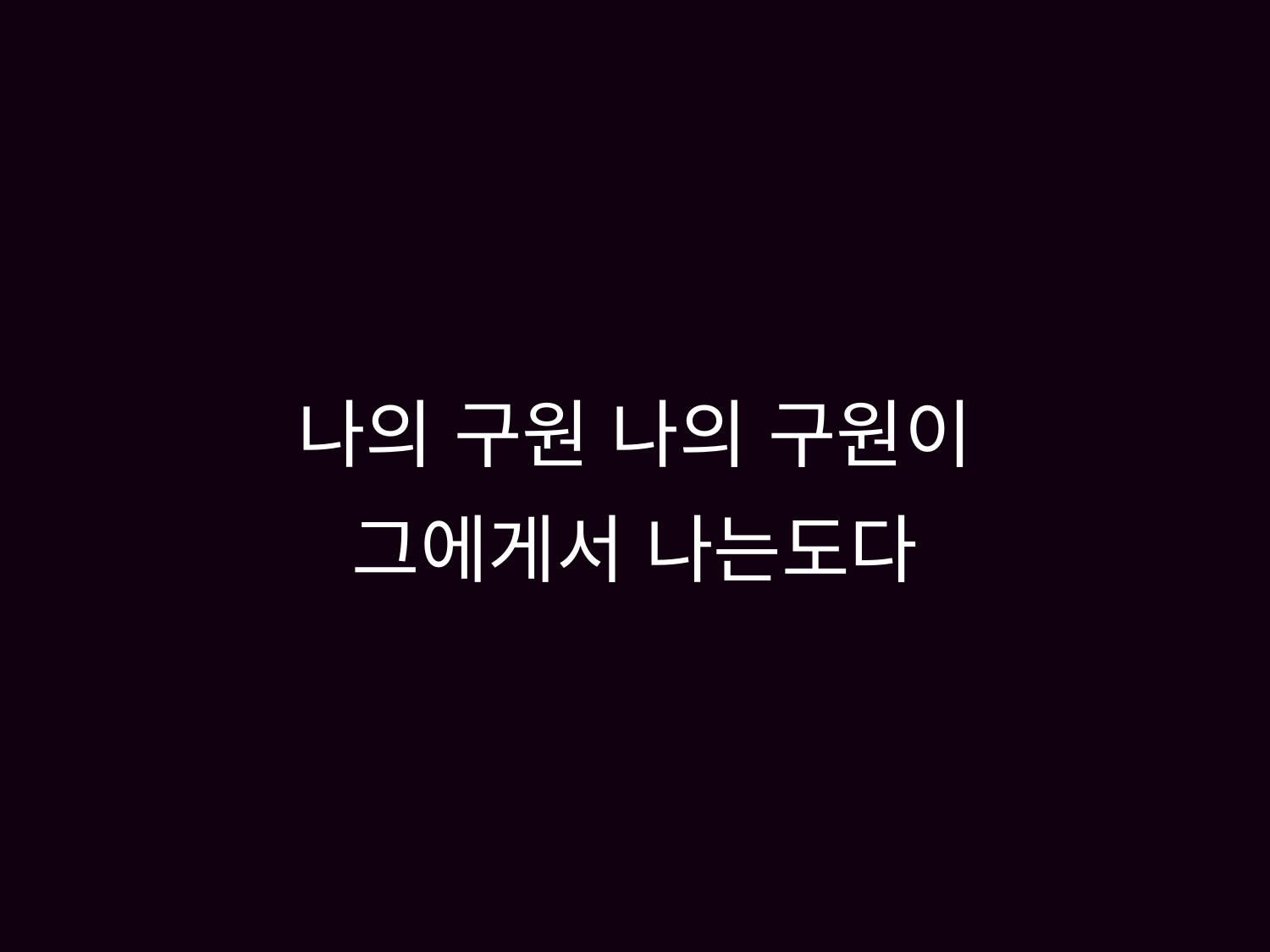

# 나의 구원 나의 구원이 그에게서 나는도다